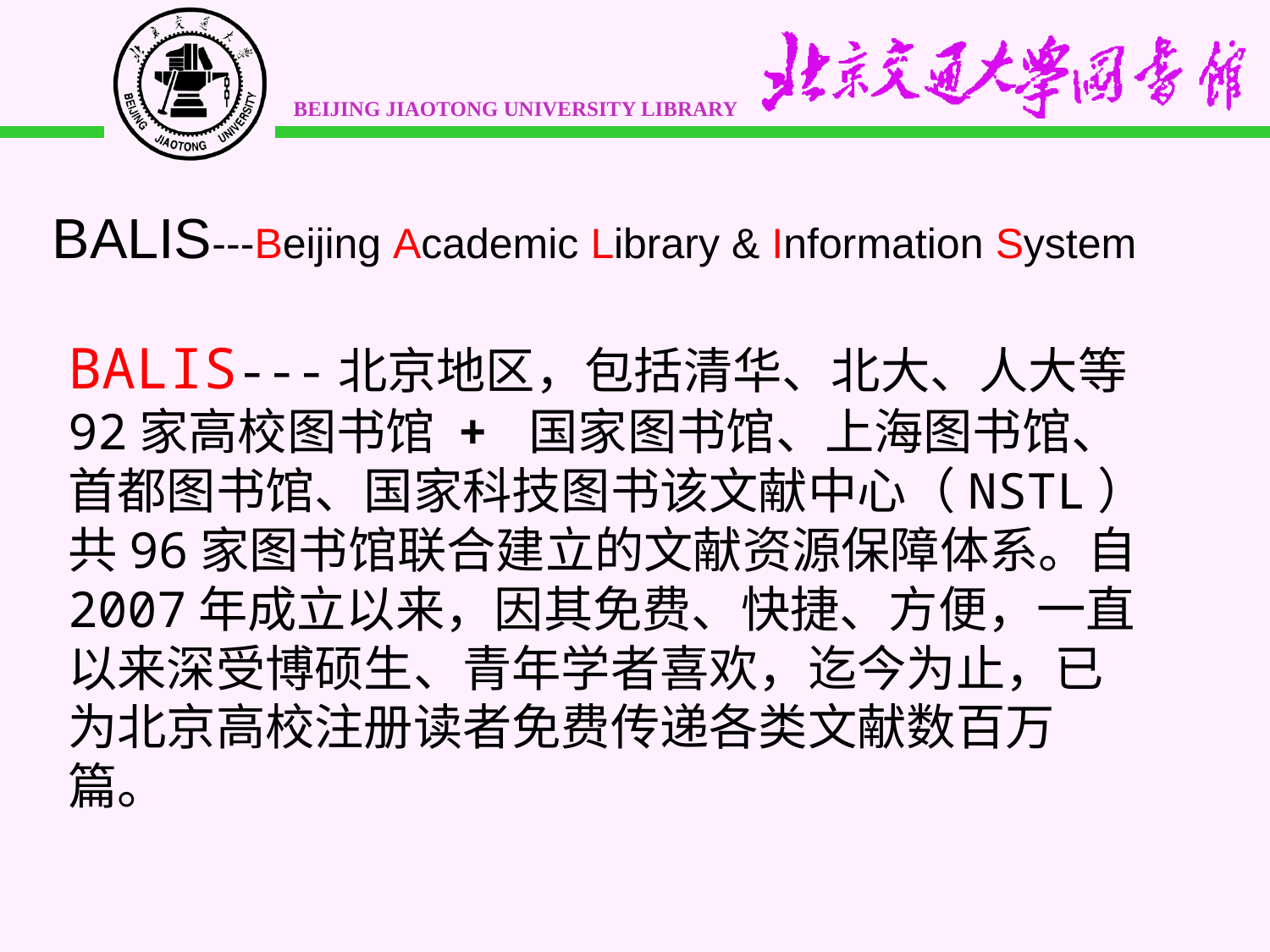

BALIS---Beijing Academic Library & Information System
BALIS---北京地区，包括清华、北大、人大等92家高校图书馆 + 国家图书馆、上海图书馆、首都图书馆、国家科技图书该文献中心（NSTL）共96家图书馆联合建立的文献资源保障体系。自2007年成立以来，因其免费、快捷、方便，一直以来深受博硕生、青年学者喜欢，迄今为止，已为北京高校注册读者免费传递各类文献数百万篇。